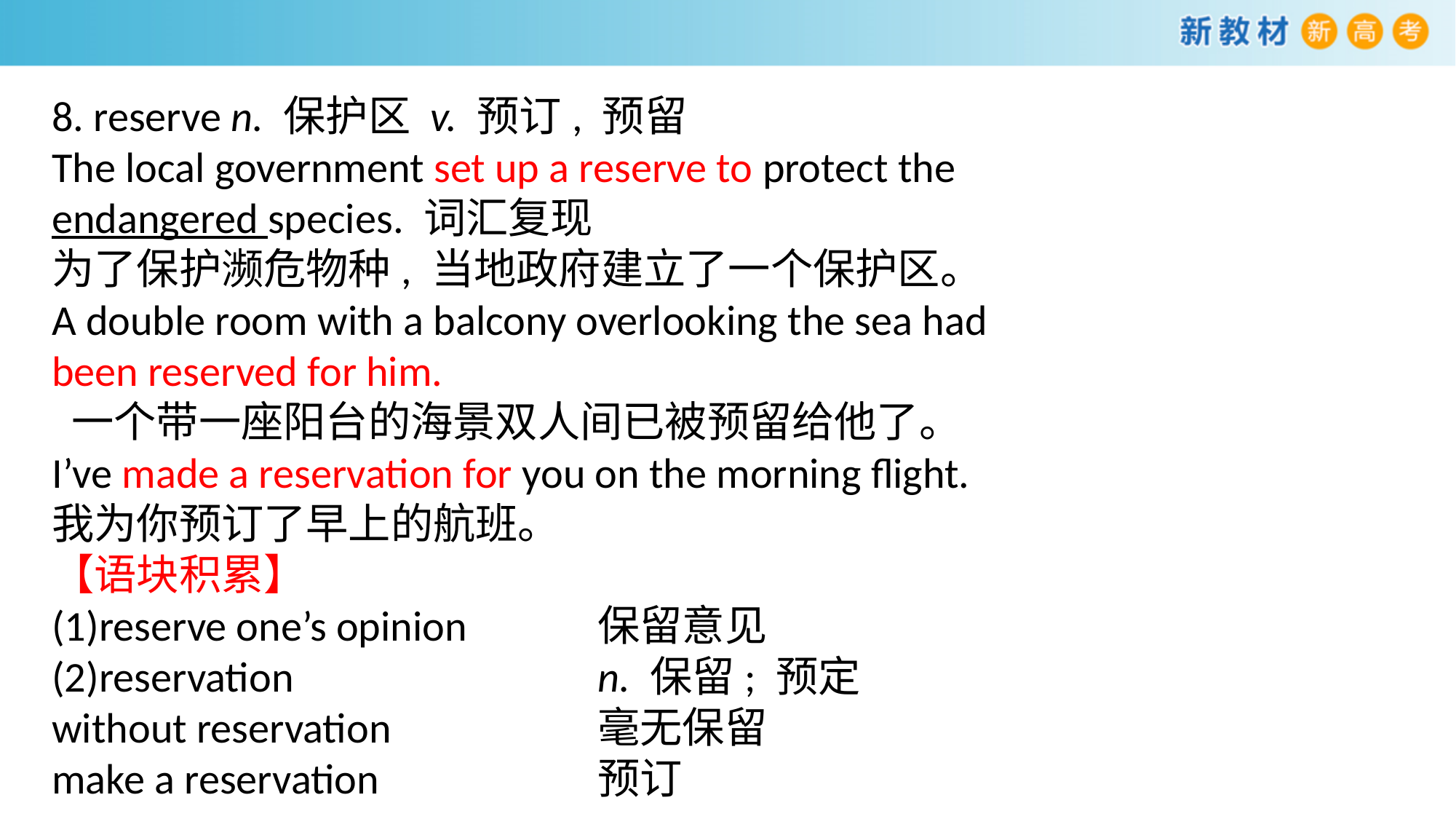

8. reserve n. 保护区 v. 预订, 预留
The local government set up a reserve to protect the
endangered species. 词汇复现
为了保护濒危物种, 当地政府建立了一个保护区。
A double room with a balcony overlooking the sea had
been reserved for him.
 一个带一座阳台的海景双人间已被预留给他了。
I’ve made a reservation for you on the morning flight.
我为你预订了早上的航班。
【语块积累】
(1)reserve one’s opinion　　	保留意见
(2)reservation			n. 保留; 预定
without reservation		毫无保留
make a reservation		预订